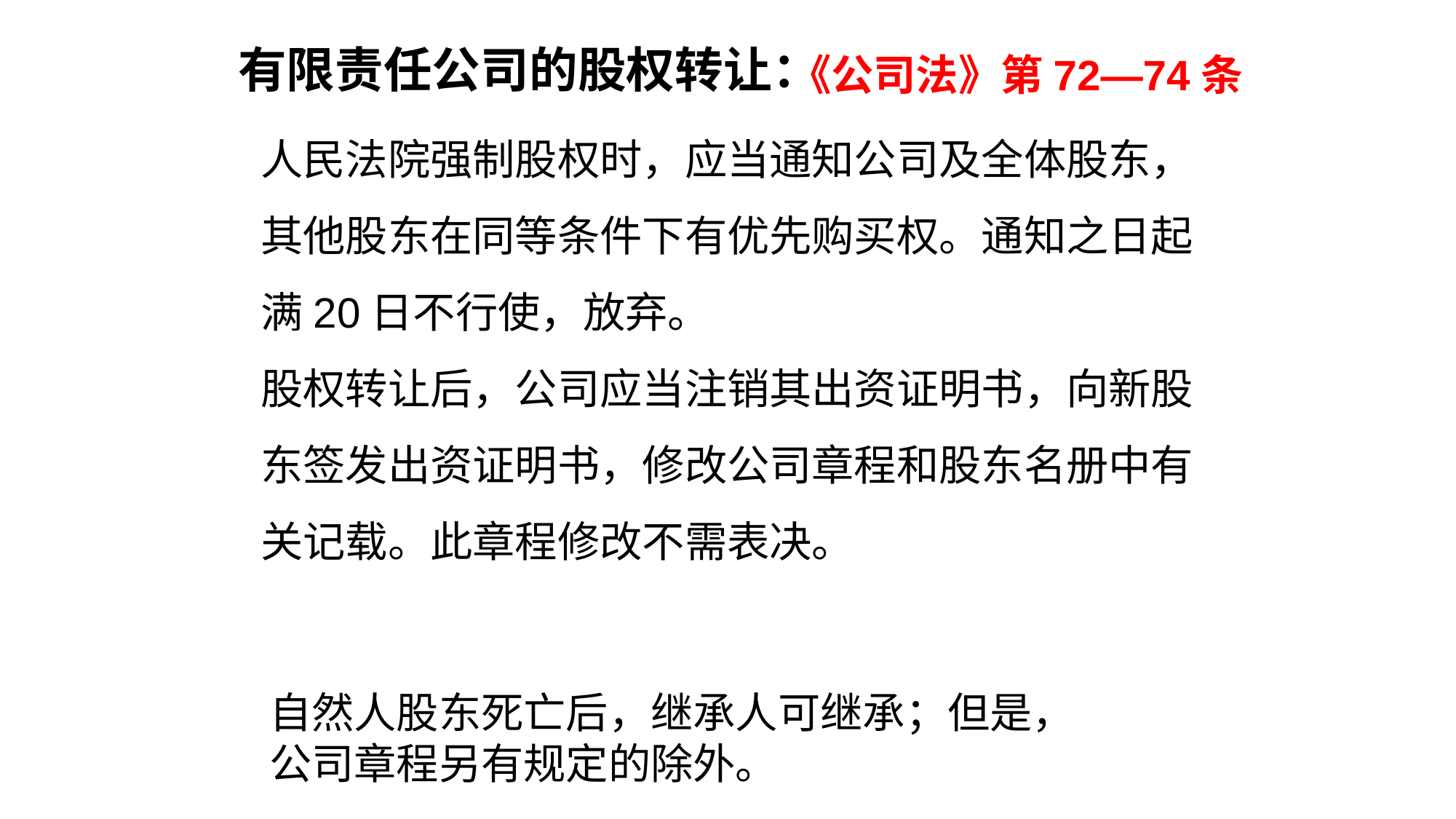

有限责任公司的股权转让：
《公司法》第72—74条
人民法院强制股权时，应当通知公司及全体股东，其他股东在同等条件下有优先购买权。通知之日起满20日不行使，放弃。
股权转让后，公司应当注销其出资证明书，向新股东签发出资证明书，修改公司章程和股东名册中有关记载。此章程修改不需表决。
　　
自然人股东死亡后，继承人可继承；但是，公司章程另有规定的除外。